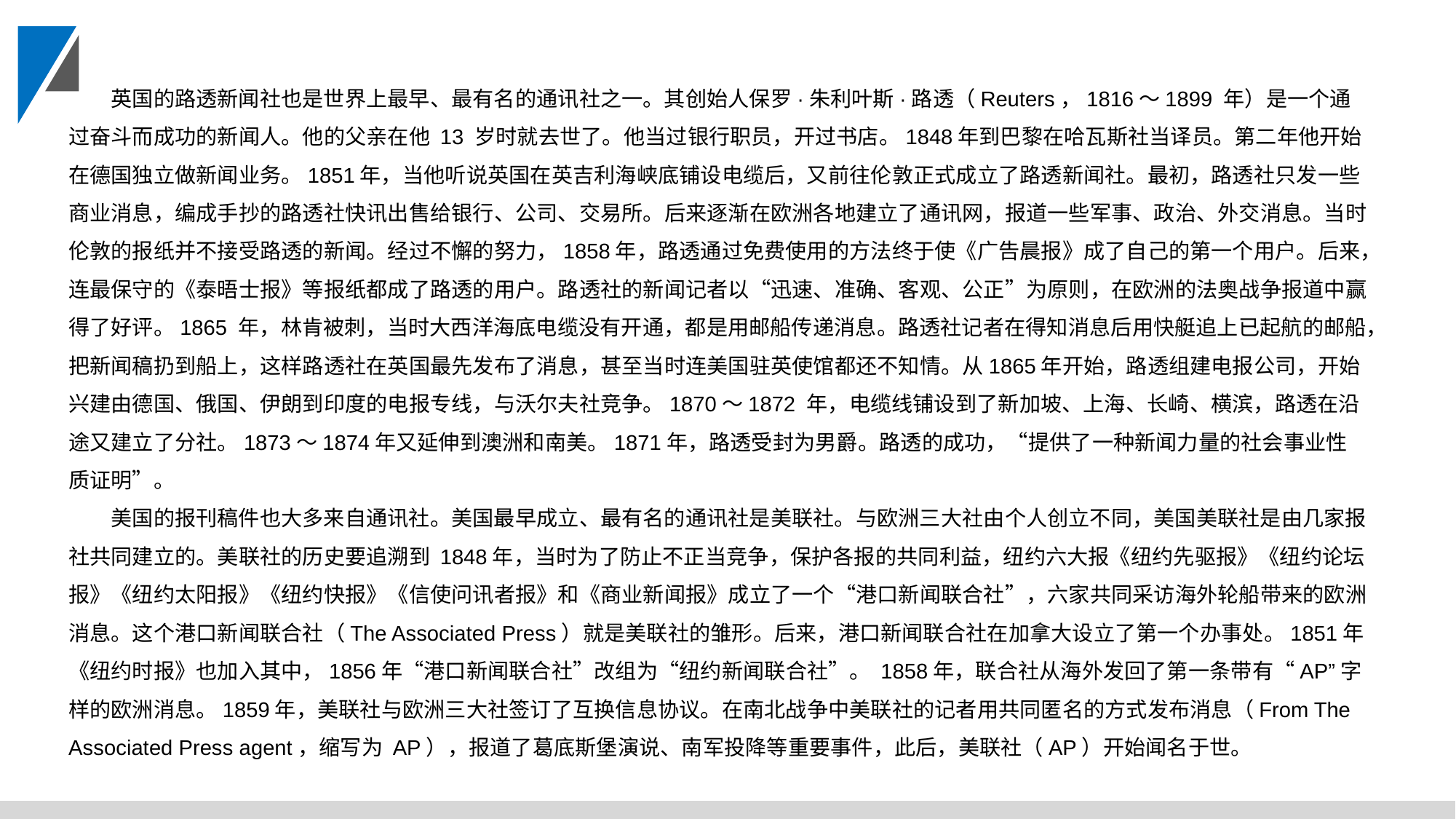

英国的路透新闻社也是世界上最早、最有名的通讯社之一。其创始人保罗·朱利叶斯·路透（Reuters，1816～1899 年）是一个通过奋斗而成功的新闻人。他的父亲在他 13 岁时就去世了。他当过银行职员，开过书店。1848年到巴黎在哈瓦斯社当译员。第二年他开始在德国独立做新闻业务。1851年，当他听说英国在英吉利海峡底铺设电缆后，又前往伦敦正式成立了路透新闻社。最初，路透社只发一些商业消息，编成手抄的路透社快讯出售给银行、公司、交易所。后来逐渐在欧洲各地建立了通讯网，报道一些军事、政治、外交消息。当时伦敦的报纸并不接受路透的新闻。经过不懈的努力，1858年，路透通过免费使用的方法终于使《广告晨报》成了自己的第一个用户。后来，连最保守的《泰晤士报》等报纸都成了路透的用户。路透社的新闻记者以“迅速、准确、客观、公正”为原则，在欧洲的法奥战争报道中赢得了好评。1865 年，林肯被刺，当时大西洋海底电缆没有开通，都是用邮船传递消息。路透社记者在得知消息后用快艇追上已起航的邮船，把新闻稿扔到船上，这样路透社在英国最先发布了消息，甚至当时连美国驻英使馆都还不知情。从1865年开始，路透组建电报公司，开始兴建由德国、俄国、伊朗到印度的电报专线，与沃尔夫社竞争。1870～1872 年，电缆线铺设到了新加坡、上海、长崎、横滨，路透在沿途又建立了分社。1873～1874年又延伸到澳洲和南美。1871年，路透受封为男爵。路透的成功，“提供了一种新闻力量的社会事业性质证明”。
美国的报刊稿件也大多来自通讯社。美国最早成立、最有名的通讯社是美联社。与欧洲三大社由个人创立不同，美国美联社是由几家报社共同建立的。美联社的历史要追溯到 1848年，当时为了防止不正当竞争，保护各报的共同利益，纽约六大报《纽约先驱报》《纽约论坛报》《纽约太阳报》《纽约快报》《信使问讯者报》和《商业新闻报》成立了一个“港口新闻联合社”，六家共同采访海外轮船带来的欧洲消息。这个港口新闻联合社（The Associated Press）就是美联社的雏形。后来，港口新闻联合社在加拿大设立了第一个办事处。1851年《纽约时报》也加入其中，1856年“港口新闻联合社”改组为“纽约新闻联合社”。 1858年，联合社从海外发回了第一条带有“AP”字样的欧洲消息。1859年，美联社与欧洲三大社签订了互换信息协议。在南北战争中美联社的记者用共同匿名的方式发布消息（From The Associated Press agent，缩写为 AP），报道了葛底斯堡演说、南军投降等重要事件，此后，美联社（AP）开始闻名于世。